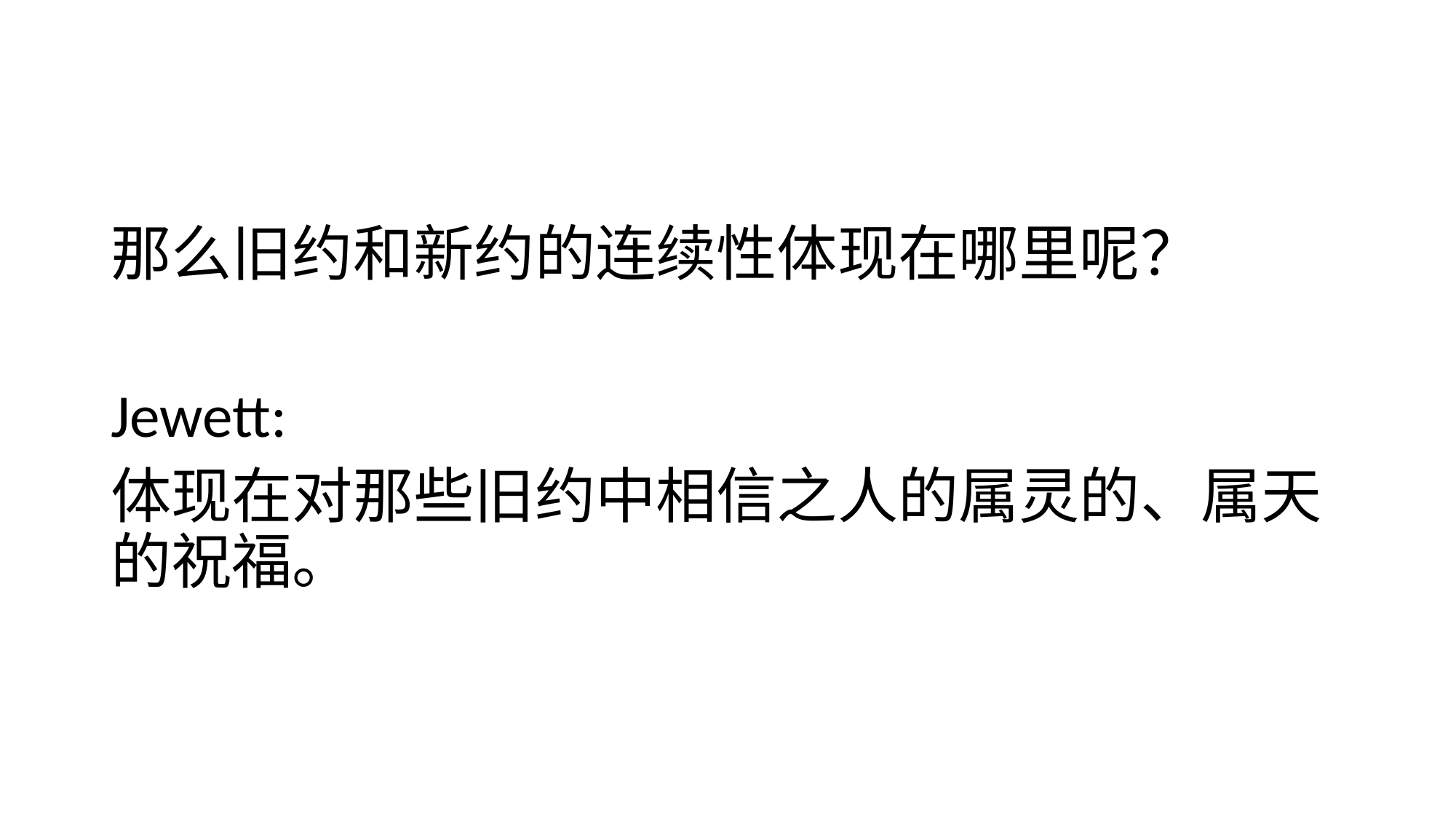

#
那么旧约和新约的连续性体现在哪里呢？

Jewett:
体现在对那些旧约中相信之人的属灵的、属天的祝福。